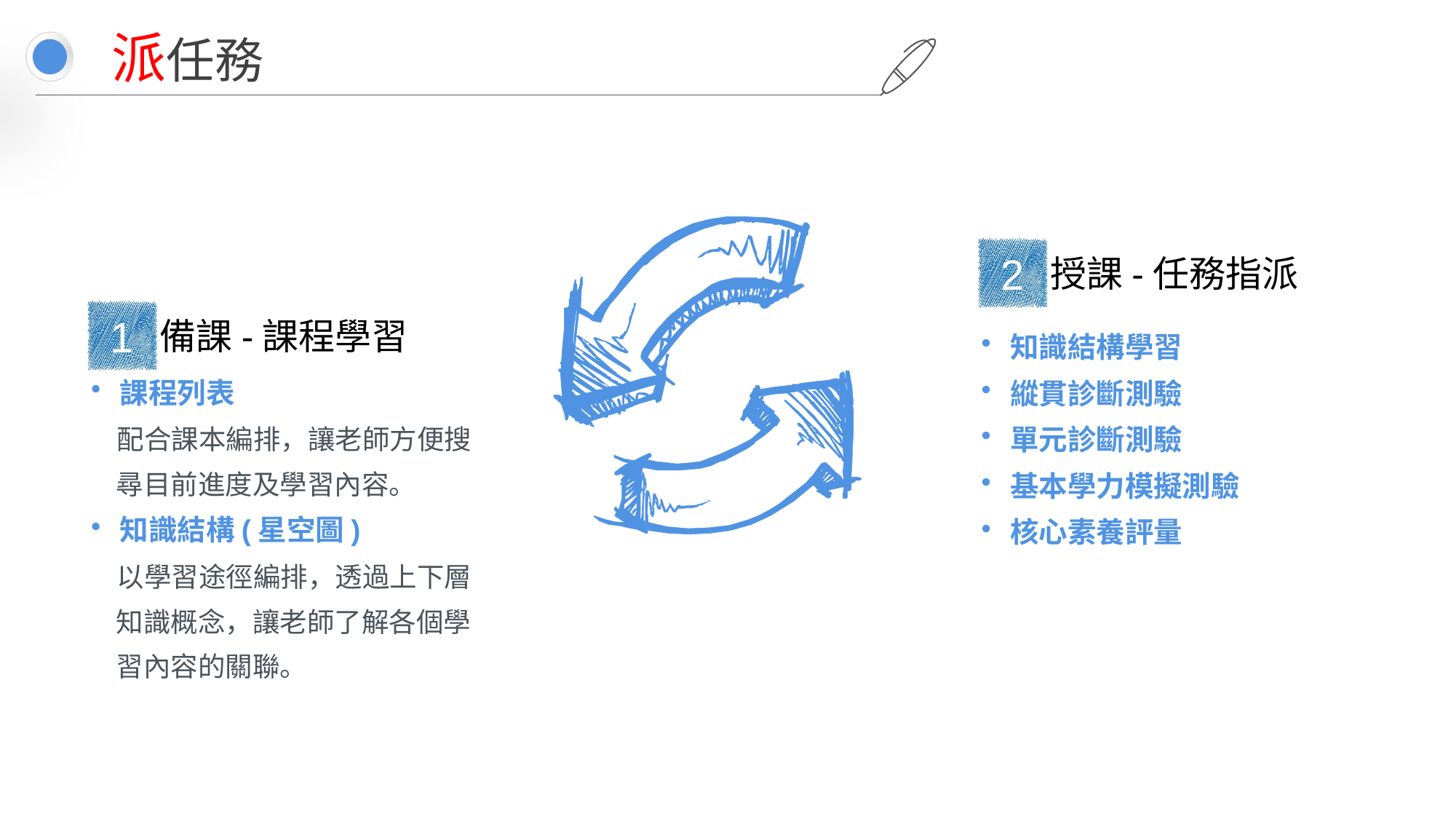

派任務

2
授課-任務指派

1
備課-課程學習
知識結構學習
縱貫診斷測驗
單元診斷測驗
基本學力模擬測驗
核心素養評量

課程列表
   配合課本編排，讓老師方便搜
   尋目前進度及學習內容。
知識結構(星空圖)
   以學習途徑編排，透過上下層
   知識概念，讓老師了解各個學
   習內容的關聯。